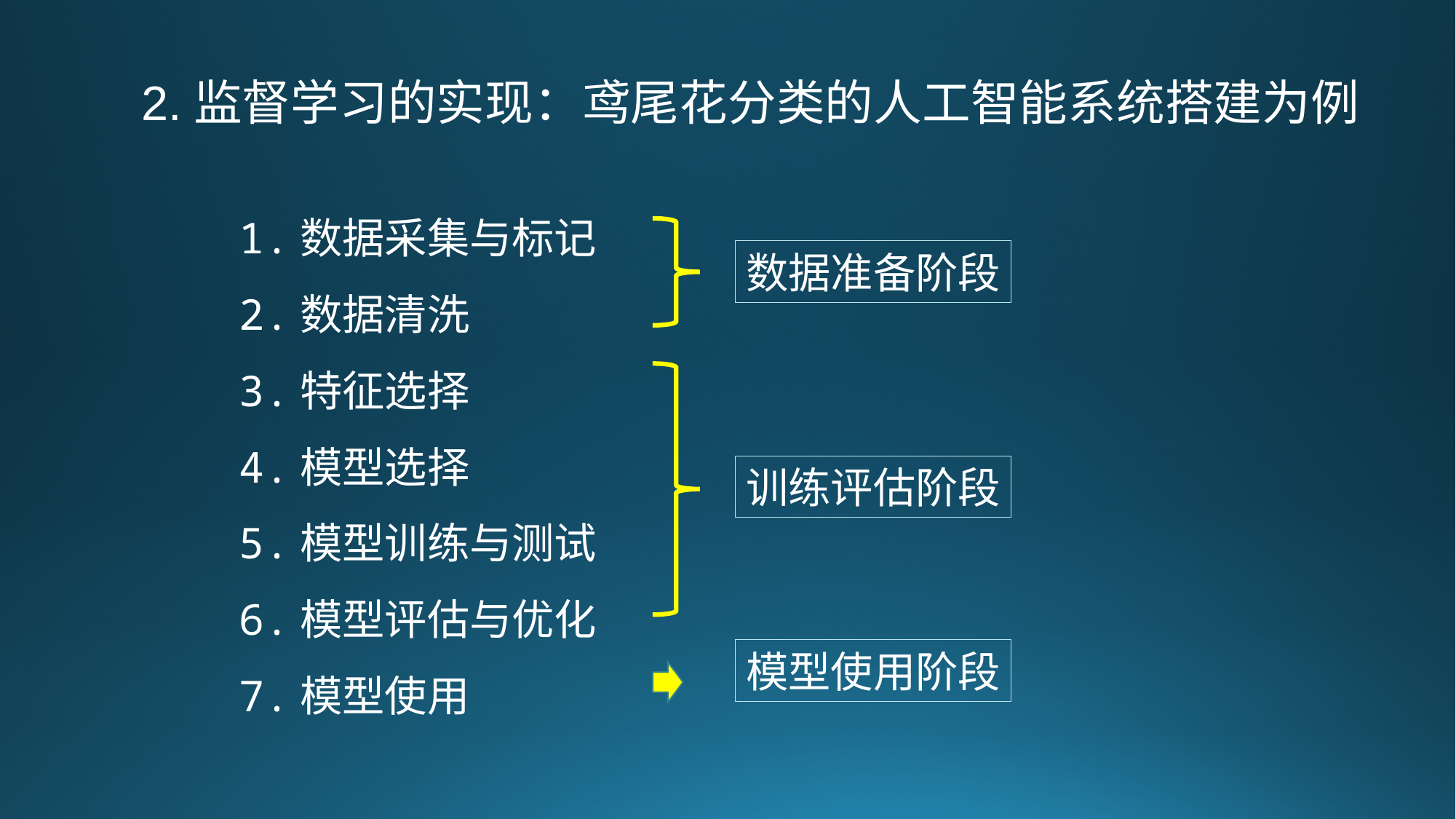

2.监督学习的实现：鸢尾花分类的人工智能系统搭建为例
1.数据采集与标记
2.数据清洗
3.特征选择
4.模型选择
5.模型训练与测试
6.模型评估与优化
7.模型使用

数据准备阶段

训练评估阶段
模型使用阶段